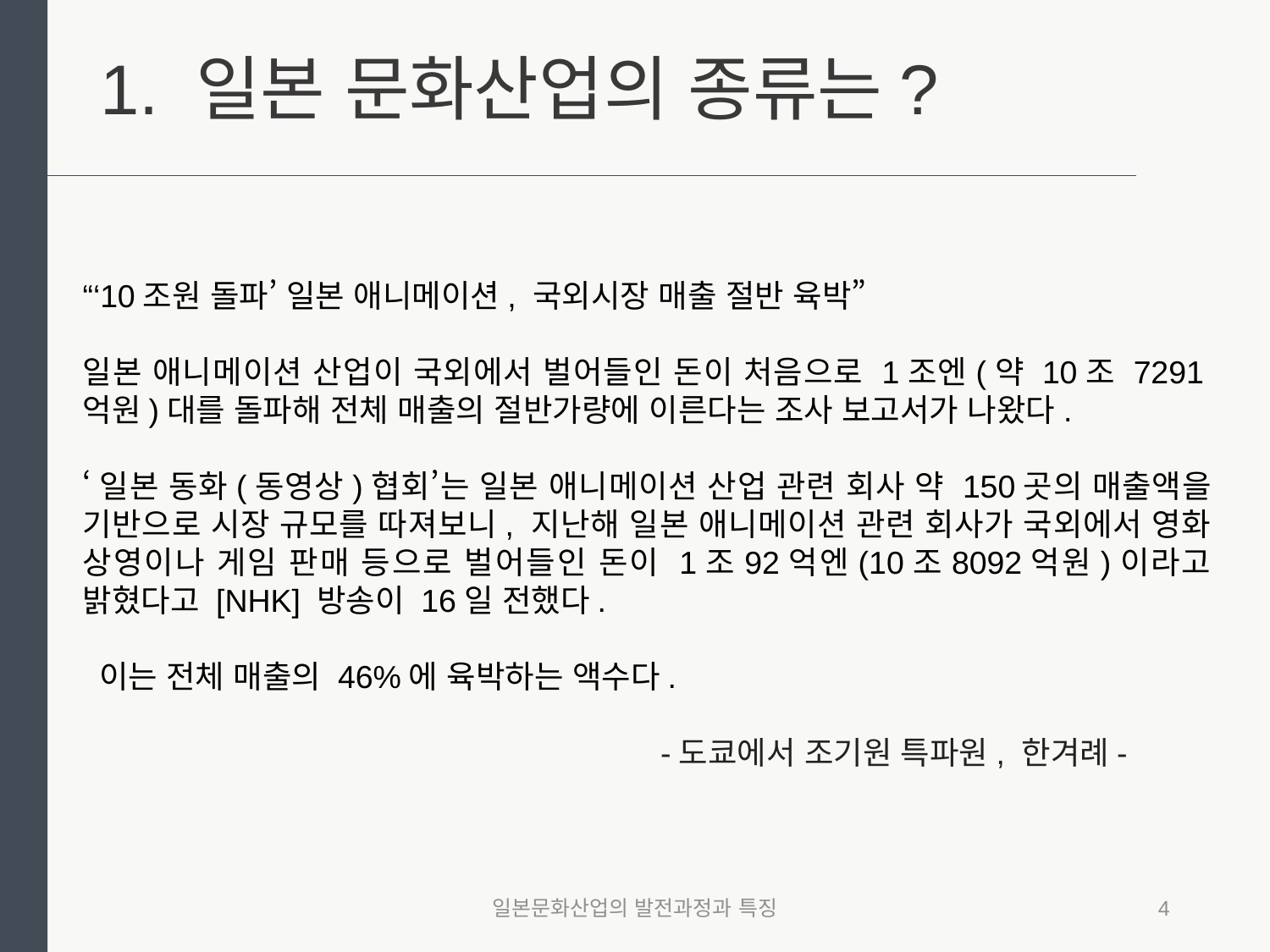

1. 일본 문화산업의 종류는?

“‘10조원 돌파’ 일본 애니메이션, 국외시장 매출 절반 육박”

일본 애니메이션 산업이 국외에서 벌어들인 돈이 처음으로 1조엔(약 10조 7291억원)대를 돌파해 전체 매출의 절반가량에 이른다는 조사 보고서가 나왔다.

‘일본 동화(동영상)협회’는 일본 애니메이션 산업 관련 회사 약 150곳의 매출액을 기반으로 시장 규모를 따져보니, 지난해 일본 애니메이션 관련 회사가 국외에서 영화 상영이나 게임 판매 등으로 벌어들인 돈이 1조92억엔(10조8092억원)이라고 밝혔다고 [NHK] 방송이 16일 전했다.

 이는 전체 매출의 46%에 육박하는 액수다.

                                                                 -도쿄에서 조기원 특파원, 한겨례-

일본문화산업의 발전과정과 특징
4